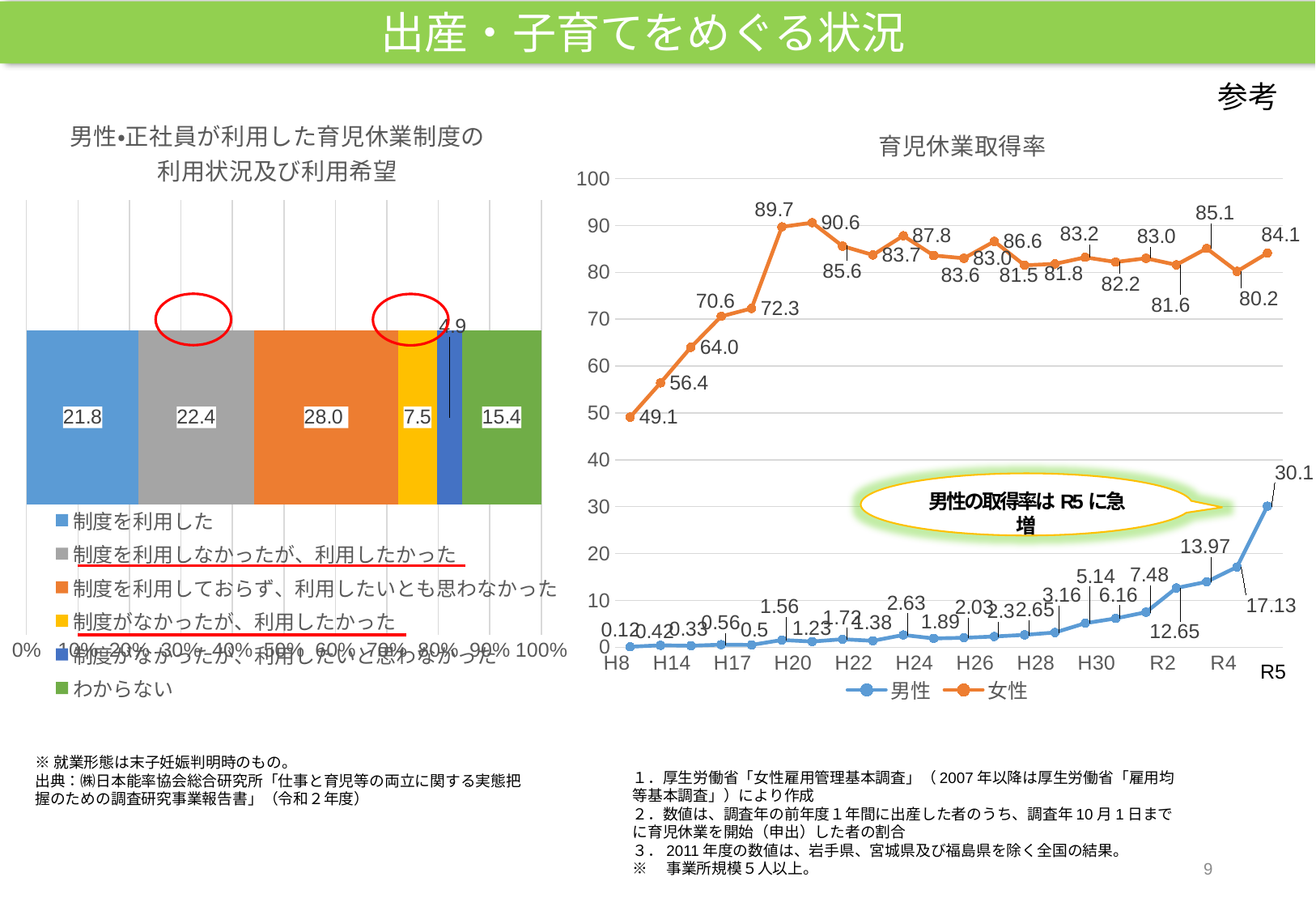

出産・子育てをめぐる状況

### Chart: 育児休業取得率

| Category | 男性 | 女性 |
|---|---|---|
| H8 | 0.12 | 49.1 |
| H11 | 0.42 | 56.4 |
| H14 | 0.33 | 64.0 |
| H16 | 0.56 | 70.6 |
| H17 | 0.5 | 72.3 |
| H19 | 1.56 | 89.7 |
| H20 | 1.23 | 90.6 |
| H21 | 1.72 | 85.6 |
| H22 | 1.38 | 83.7 |
| H23 | 2.63 | 87.8 |
| H24 | 1.89 | 83.6 |
| H25 | 2.03 | 83.0 |
| H26 | 2.3 | 86.6 |
| H27 | 2.65 | 81.5 |
| H28 | 3.16 | 81.8 |
| H29 | 5.14 | 83.2 |
| H30 | 6.16 | 82.2 |
| R元 | 7.48 | 83.0 |
| R2 | 12.65 | 81.6 |
| R3 | 13.97 | 85.1 |
| R4 | 17.13 | 80.2 |
| R5 | 30.1 | 84.1 |
参考

### Chart: 男性・正社員が利用した育児休業制度の
利用状況及び利用希望

| Category | 制度を利用した | 制度を利用しなかったが、利用したかった | 制度を利用しておらず、利用したいとも思わなかった | 制度がなかったが、利用したかった | 制度がなかったが、利用したいと思わなかった | わからない |
|---|---|---|---|---|---|---|
| カテゴリ 1 | 21.8 | 22.4 | 28.0 | 7.5 | 4.9 | 15.4 |

男性の取得率はR5に急増
R5
※就業形態は末子妊娠判明時のもの。
出典：㈱日本能率協会総合研究所「仕事と育児等の両立に関する実態把握のための調査研究事業報告書」（令和２年度）
１．厚生労働省「女性雇用管理基本調査」（2007年以降は厚生労働省「雇用均等基本調査」）により作成
２．数値は、調査年の前年度１年間に出産した者のうち、調査年10月1日までに育児休業を開始（申出）した者の割合
３．2011年度の数値は、岩手県、宮城県及び福島県を除く全国の結果。
※　事業所規模５人以上。
9